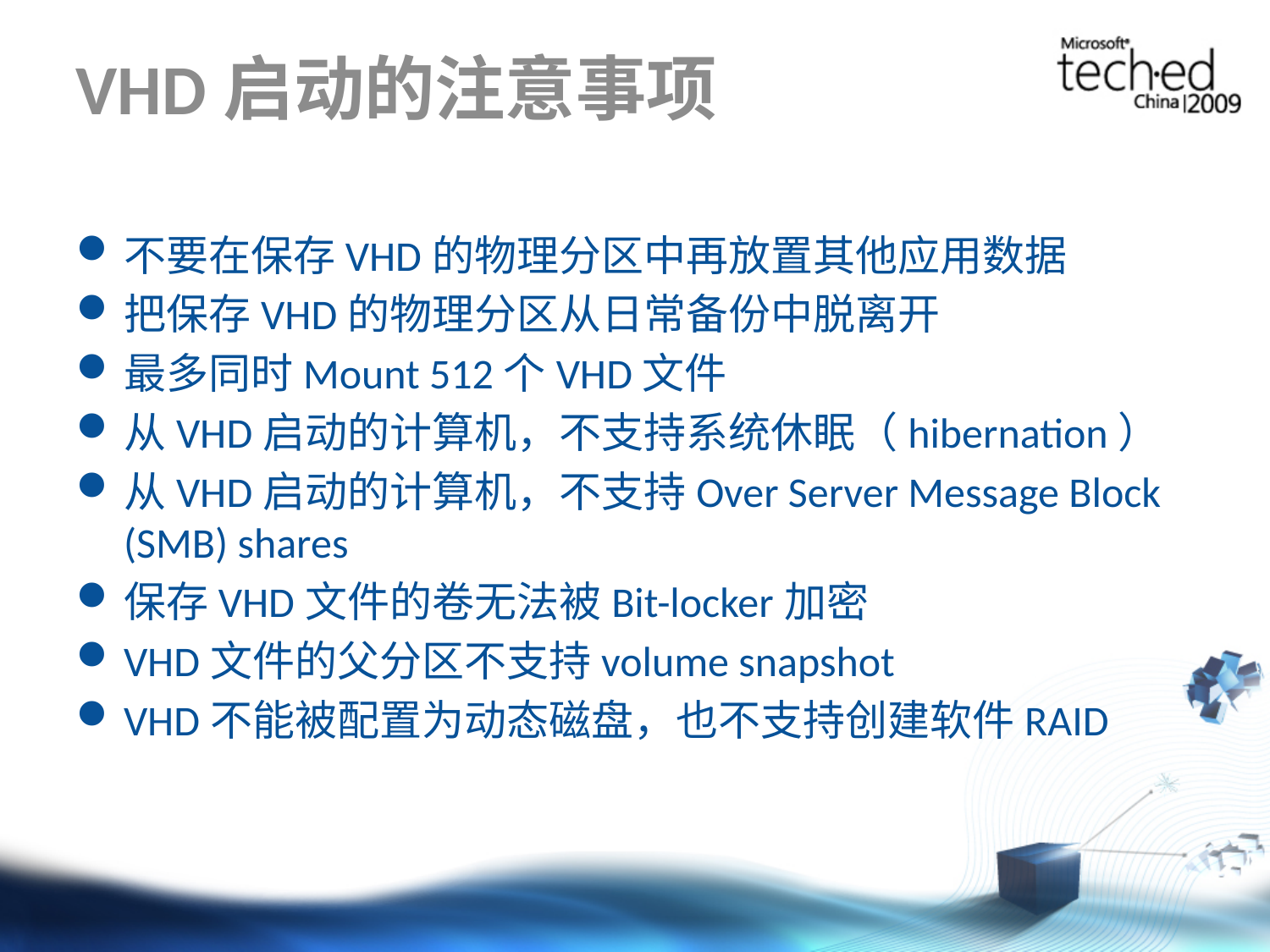

# VHD启动的注意事项
不要在保存VHD的物理分区中再放置其他应用数据
把保存VHD的物理分区从日常备份中脱离开
最多同时Mount 512个VHD文件
从VHD启动的计算机，不支持系统休眠（hibernation）
从VHD启动的计算机，不支持Over Server Message Block (SMB) shares
保存VHD文件的卷无法被Bit-locker加密
VHD文件的父分区不支持volume snapshot
VHD不能被配置为动态磁盘，也不支持创建软件RAID